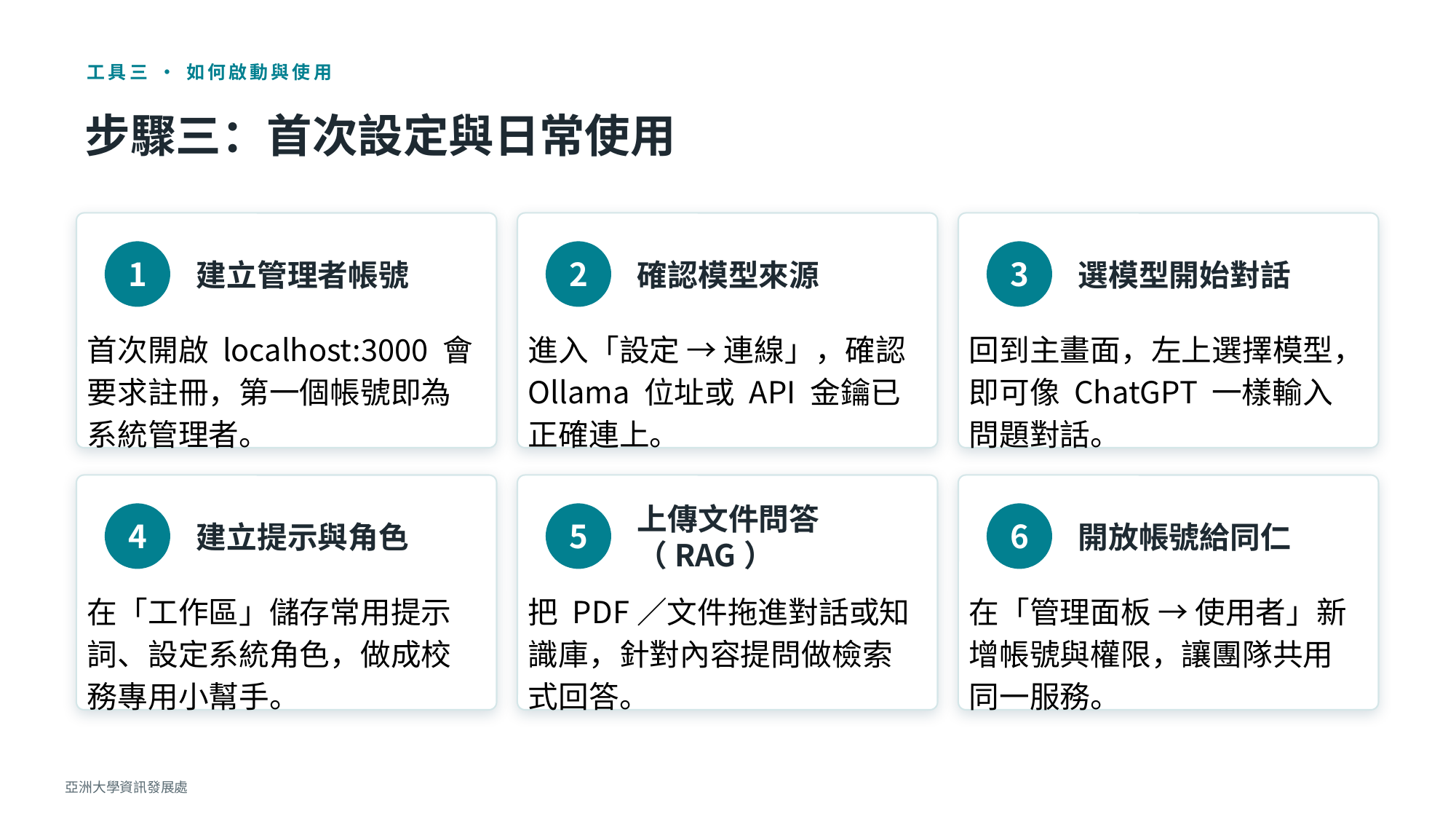

工具三 ‧ 如何啟動與使用
步驟三：首次設定與日常使用

建立管理者帳號
確認模型來源
選模型開始對話

1

2

3
首次開啟 localhost:3000 會要求註冊，第一個帳號即為系統管理者。
進入「設定 → 連線」，確認 Ollama 位址或 API 金鑰已正確連上。
回到主畫面，左上選擇模型，即可像 ChatGPT 一樣輸入問題對話。

建立提示與角色
上傳文件問答（RAG）
開放帳號給同仁

4

5

6
在「工作區」儲存常用提示詞、設定系統角色，做成校務專用小幫手。
把 PDF／文件拖進對話或知識庫，針對內容提問做檢索式回答。
在「管理面板 → 使用者」新增帳號與權限，讓團隊共用同一服務。
亞洲大學資訊發展處